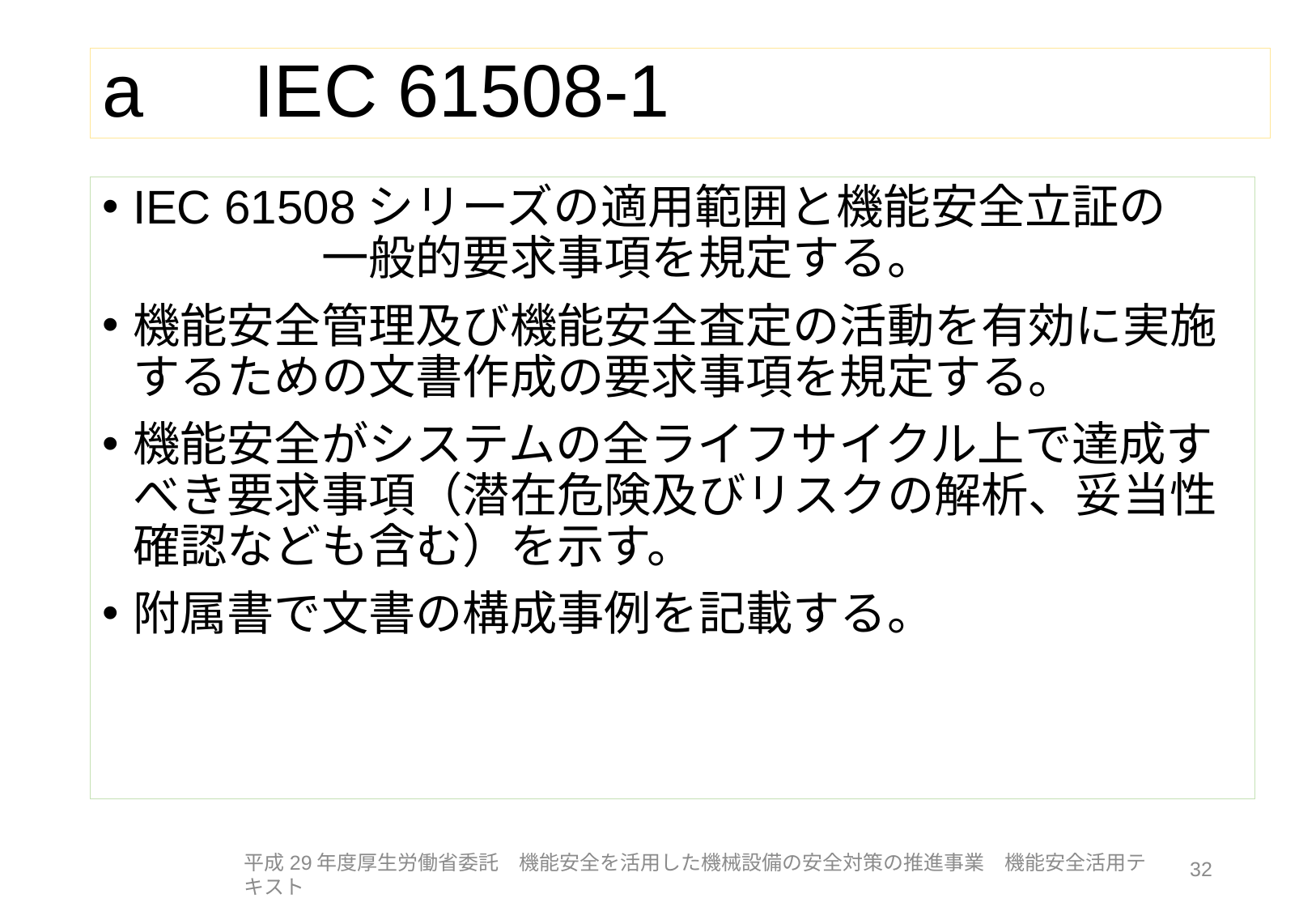

# a　IEC 61508-1
IEC 61508シリーズの適用範囲と機能安全立証の　　　　　一般的要求事項を規定する。
機能安全管理及び機能安全査定の活動を有効に実施するための文書作成の要求事項を規定する。
機能安全がシステムの全ライフサイクル上で達成すべき要求事項（潜在危険及びリスクの解析、妥当性確認なども含む）を示す。
附属書で文書の構成事例を記載する。
平成29年度厚生労働省委託　機能安全を活用した機械設備の安全対策の推進事業　機能安全活用テキスト
32